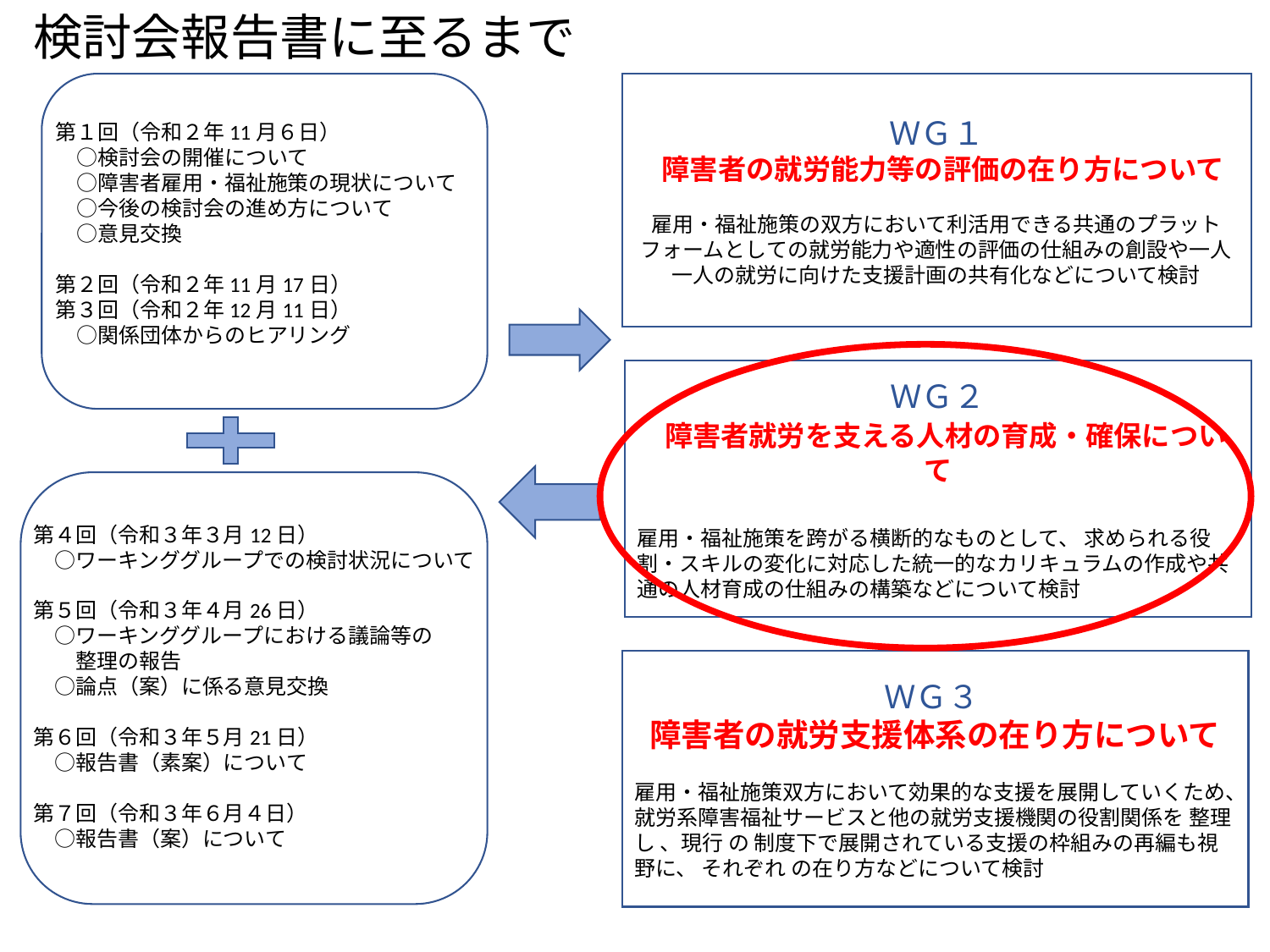

# 検討会報告書に至るまで

ＷＧ１
 障害者の就労能力等の評価の在り方について

雇用・福祉施策の双方において利活用できる共通のプラットフォームとしての就労能力や適性の評価の仕組みの創設や一人一人の就労に向けた支援計画の共有化などについて検討
第１回（令和２年11月６日）
　○検討会の開催について
　○障害者雇用・福祉施策の現状について
　○今後の検討会の進め方について
　○意見交換

第２回（令和２年11月17日）
第３回（令和２年12月11日）
　○関係団体からのヒアリング

ＷＧ２
 障害者就労を支える人材の育成・確保について

雇用・福祉施策を跨がる横断的なものとして、 求められる役割・スキルの変化に対応した統一的なカリキュラムの作成や共通の人材育成の仕組みの構築などについて検討

第４回（令和３年３月12日）
　○ワーキンググループでの検討状況について

第５回（令和３年４月26日）
　○ワーキンググループにおける議論等の
　　整理の報告
　○論点（案）に係る意見交換

第６回（令和３年５月21日）
　○報告書（素案）について

第７回（令和３年６月４日）
　○報告書（案）について
ＷＧ３
障害者の就労支援体系の在り方について

雇用・福祉施策双方において効果的な支援を展開していくため、就労系障害福祉サービスと他の就労支援機関の役割関係を 整理し 、現行 の 制度下で展開されている支援の枠組みの再編も視野に、 それぞれ の在り方などについて検討